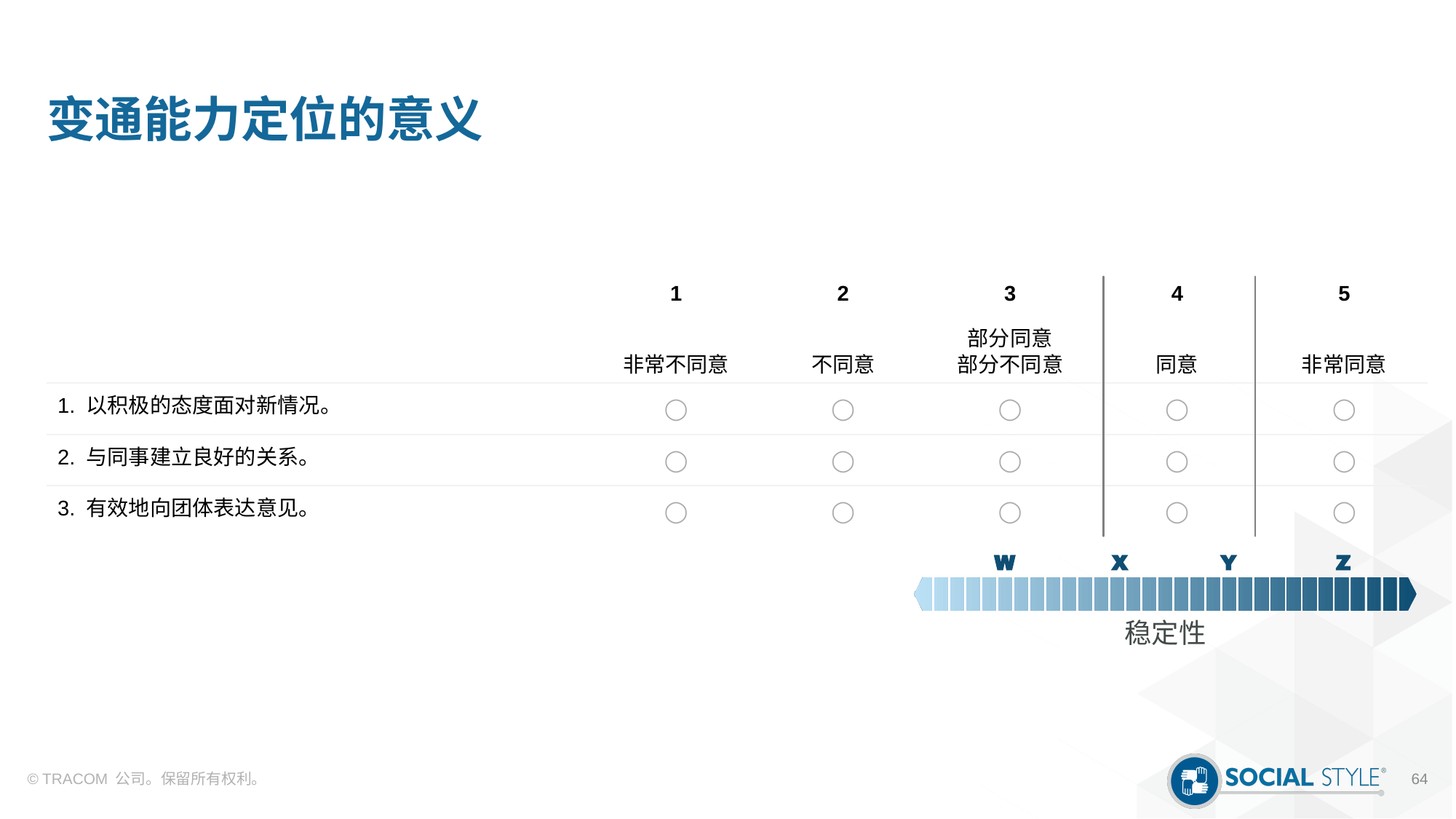

# 变通能力定位的意义
|  | 1 | 2 | 3 | 4 | 5 |
| --- | --- | --- | --- | --- | --- |
|  | 非常不同意 | 不同意 | 部分同意 部分不同意 | 同意 | 非常同意 |
| 1. 以积极的态度面对新情况。 | ◯ | ◯ | ◯ | ◯ | ◯ |
| 2. 与同事建立良好的关系。 | ◯ | ◯ | ◯ | ◯ | ◯ |
| 3. 有效地向团体表达意见。 | ◯ | ◯ | ◯ | ◯ | ◯ |
| W | X Y | Z |
| --- | --- | --- |

稳定性
© TRACOM 公司。保留所有权利。
64